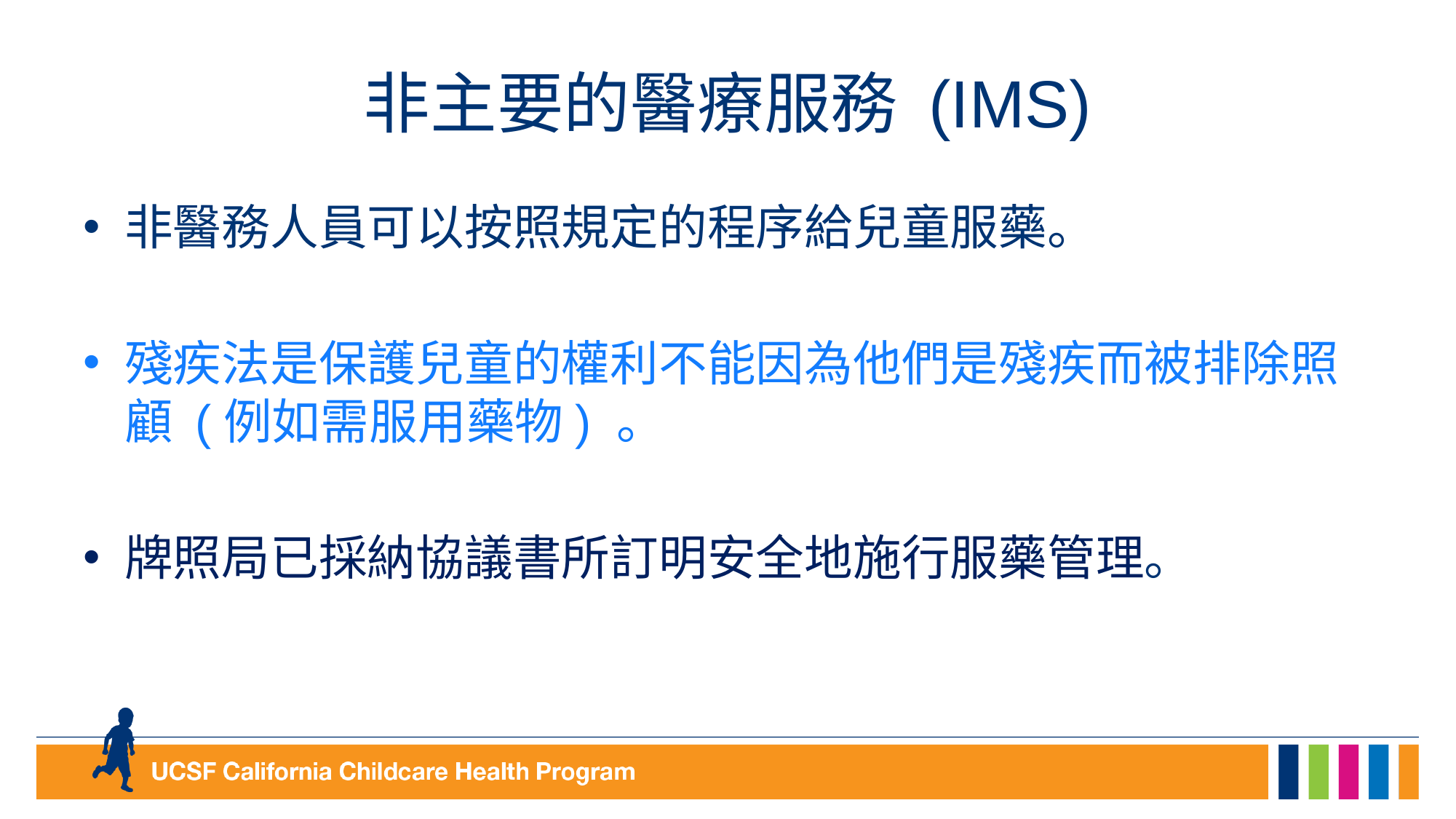

# 非主要的醫療服務 (IMS)
非醫務人員可以按照規定的程序給兒童服藥。

殘疾法是保護兒童的權利不能因為他們是殘疾而被排除照顧 (例如需服用藥物) 。

牌照局已採納協議書所訂明安全地施行服藥管理。